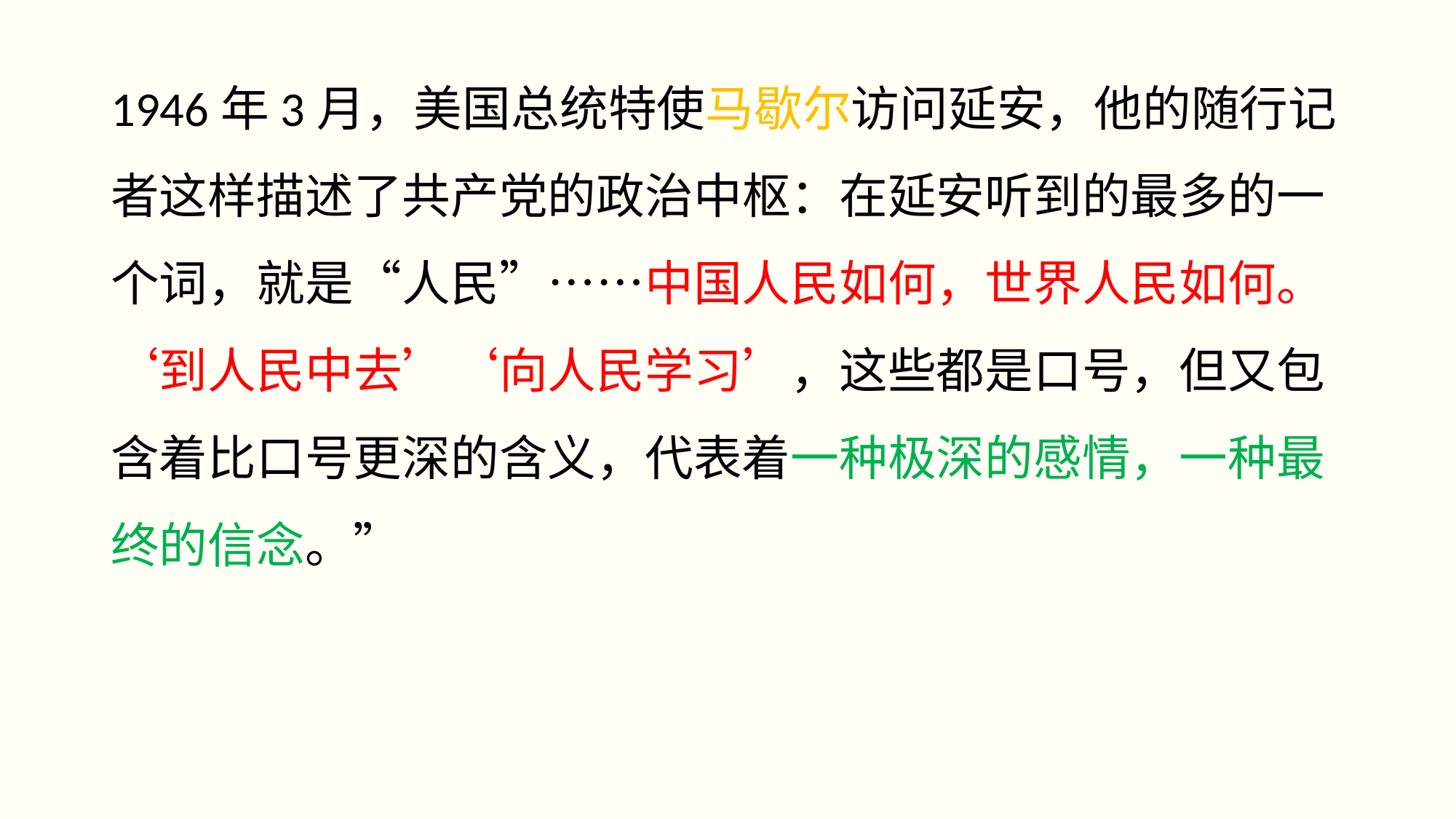

# 1946年3月，美国总统特使马歇尔访问延安，他的随行记者这样描述了共产党的政治中枢：在延安听到的最多的一个词，就是“人民”……中国人民如何，世界人民如何。‘到人民中去’‘向人民学习’，这些都是口号，但又包含着比口号更深的含义，代表着一种极深的感情，一种最终的信念。”